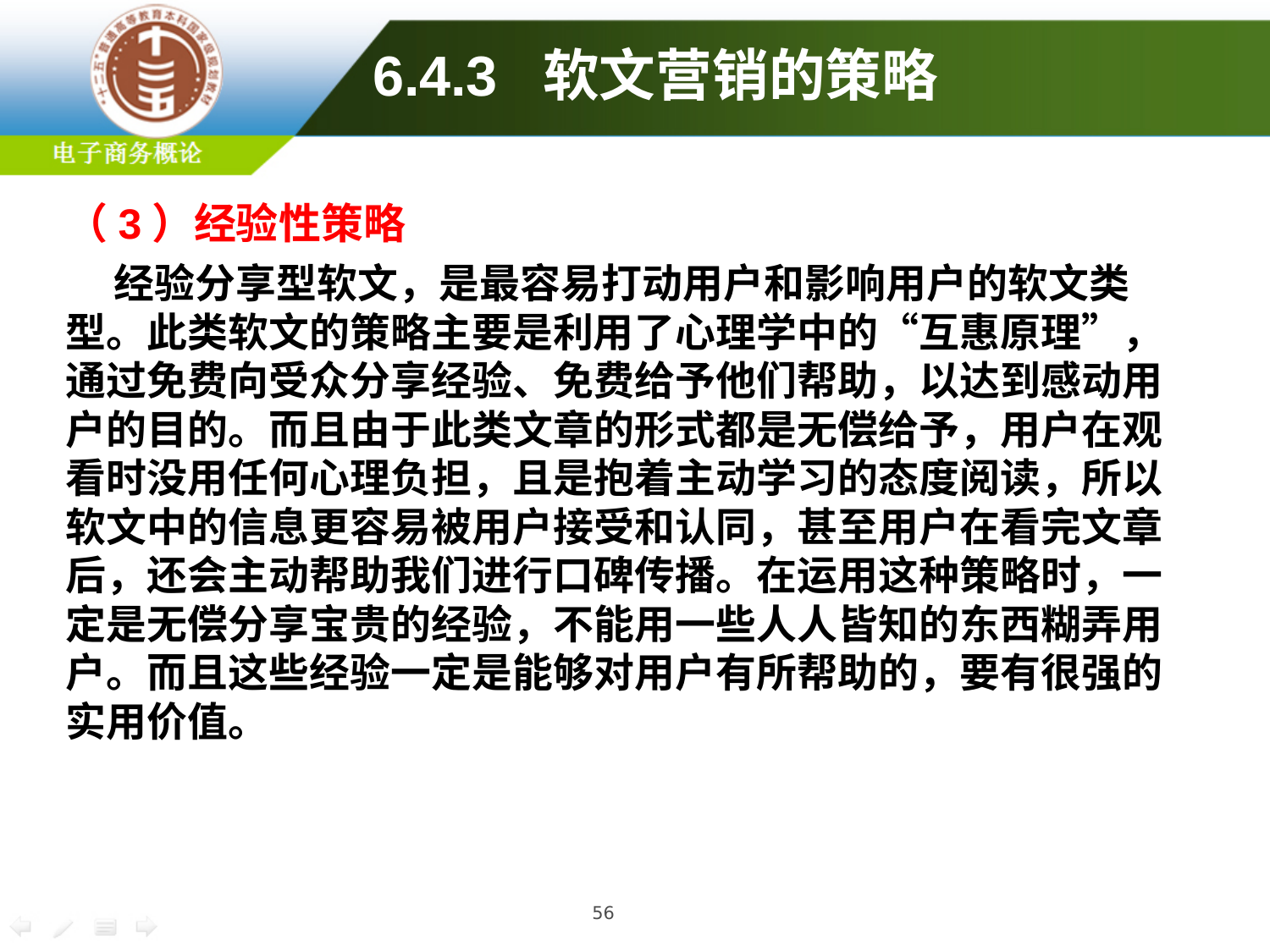

# 6.4.3  软文营销的策略
（3）经验性策略
    经验分享型软文，是最容易打动用户和影响用户的软文类型。此类软文的策略主要是利用了心理学中的“互惠原理”，通过免费向受众分享经验、免费给予他们帮助，以达到感动用户的目的。而且由于此类文章的形式都是无偿给予，用户在观看时没用任何心理负担，且是抱着主动学习的态度阅读，所以软文中的信息更容易被用户接受和认同，甚至用户在看完文章后，还会主动帮助我们进行口碑传播。在运用这种策略时，一定是无偿分享宝贵的经验，不能用一些人人皆知的东西糊弄用户。而且这些经验一定是能够对用户有所帮助的，要有很强的实用价值。
56